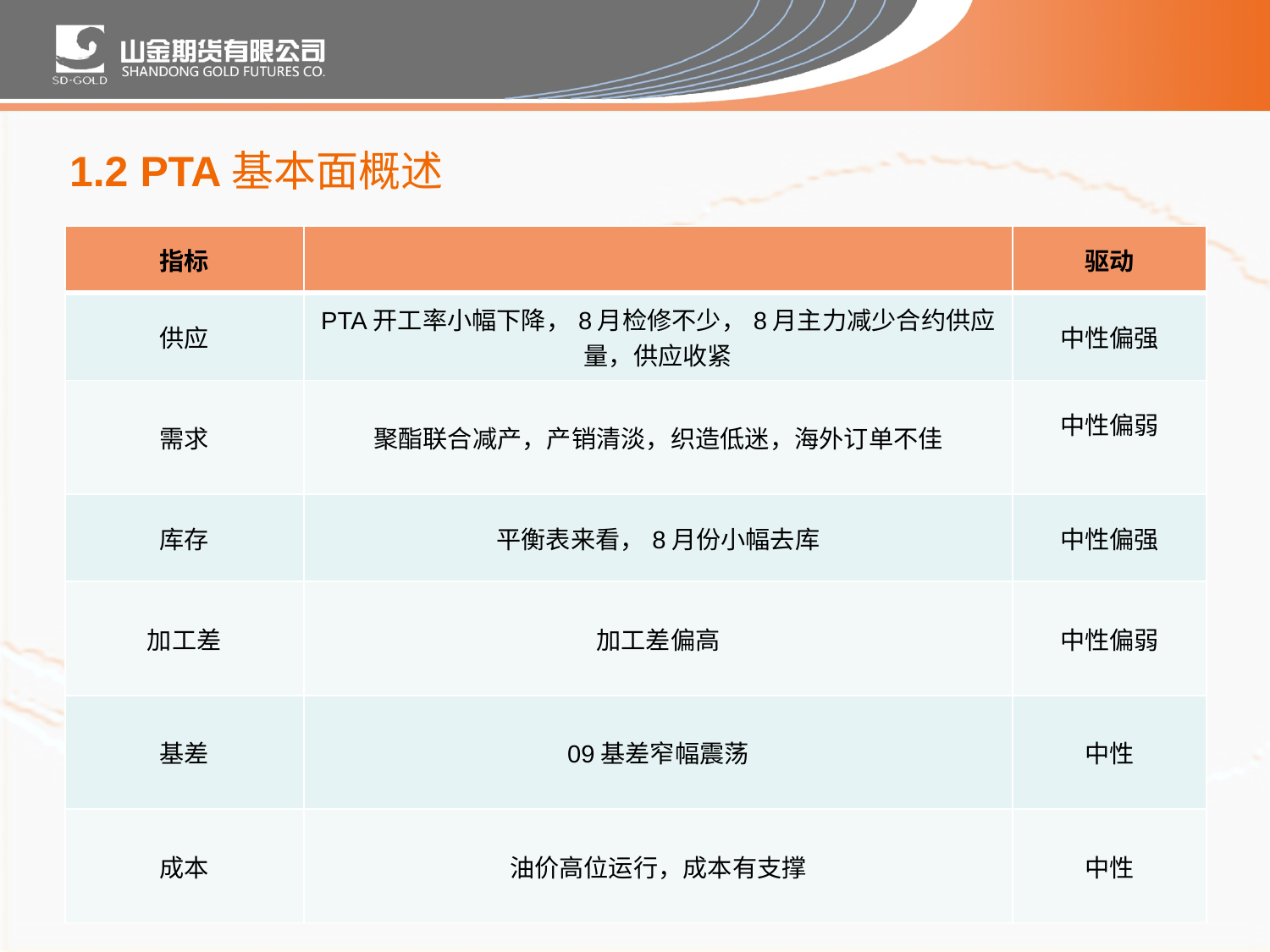

# 1.2 PTA基本面概述
| 指标 |  | 驱动 |
| --- | --- | --- |
| 供应 | PTA开工率小幅下降，8月检修不少，8月主力减少合约供应量，供应收紧 | 中性偏强 |
| 需求 | 聚酯联合减产，产销清淡，织造低迷，海外订单不佳 | 中性偏弱 |
| 库存 | 平衡表来看，8月份小幅去库 | 中性偏强 |
| 加工差 | 加工差偏高 | 中性偏弱 |
| 基差 | 09基差窄幅震荡 | 中性 |
| 成本 | 油价高位运行，成本有支撑 | 中性 |